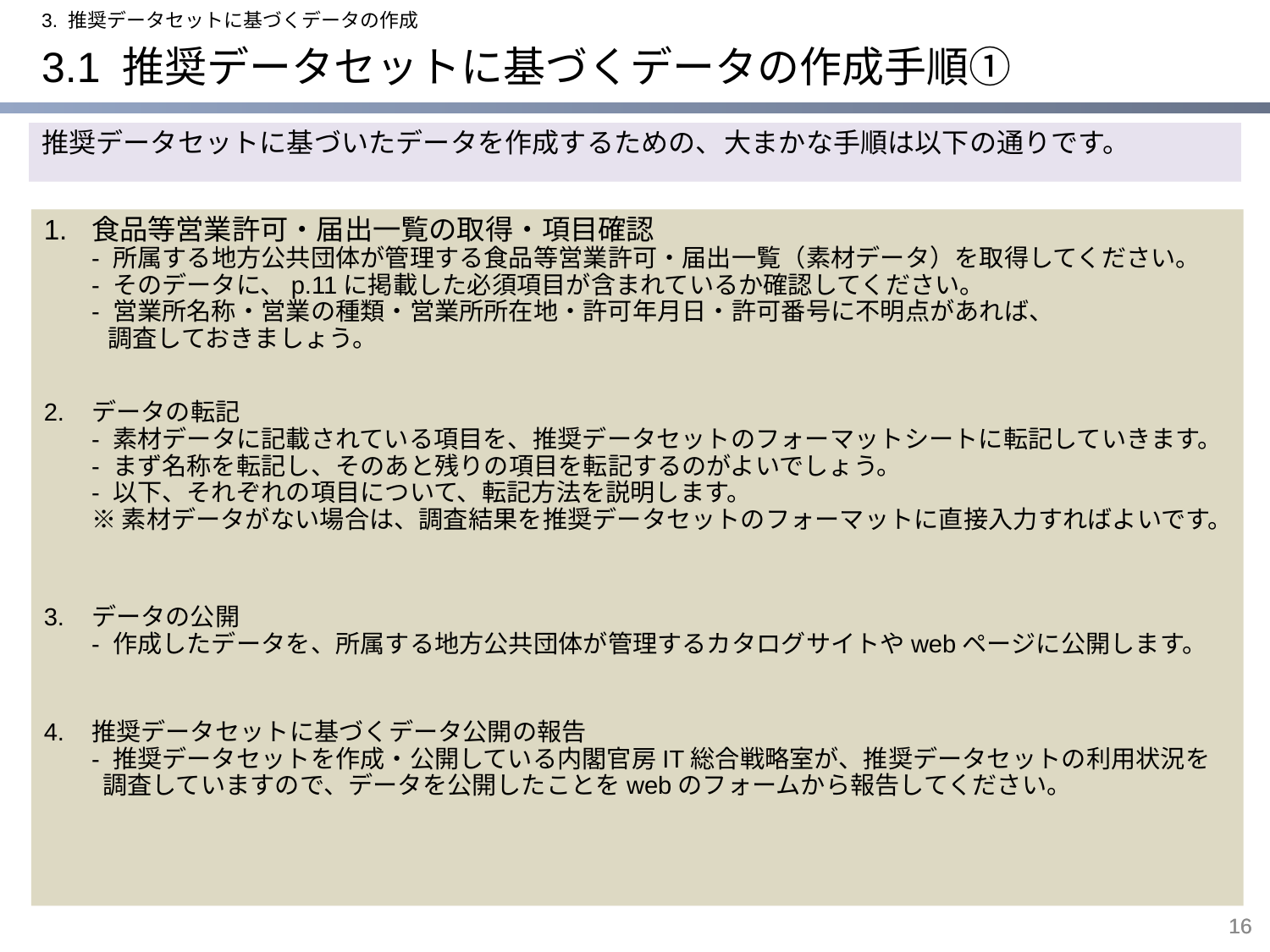

3. 推奨データセットに基づくデータの作成
# 3.1 推奨データセットに基づくデータの作成手順①
推奨データセットに基づいたデータを作成するための、大まかな手順は以下の通りです。
食品等営業許可・届出一覧の取得・項目確認
- 所属する地方公共団体が管理する食品等営業許可・届出一覧（素材データ）を取得してください。
- そのデータに、p.11に掲載した必須項目が含まれているか確認してください。
- 営業所名称・営業の種類・営業所所在地・許可年月日・許可番号に不明点があれば、
   調査しておきましょう。
データの転記
- 素材データに記載されている項目を、推奨データセットのフォーマットシートに転記していきます。
- まず名称を転記し、そのあと残りの項目を転記するのがよいでしょう。
- 以下、それぞれの項目について、転記方法を説明します。
※ 素材データがない場合は、調査結果を推奨データセットのフォーマットに直接入力すればよいです。
データの公開
- 作成したデータを、所属する地方公共団体が管理するカタログサイトやwebページに公開します。

推奨データセットに基づくデータ公開の報告
- 推奨データセットを作成・公開している内閣官房IT総合戦略室が、推奨データセットの利用状況を
  調査していますので、データを公開したことをwebのフォームから報告してください。
16